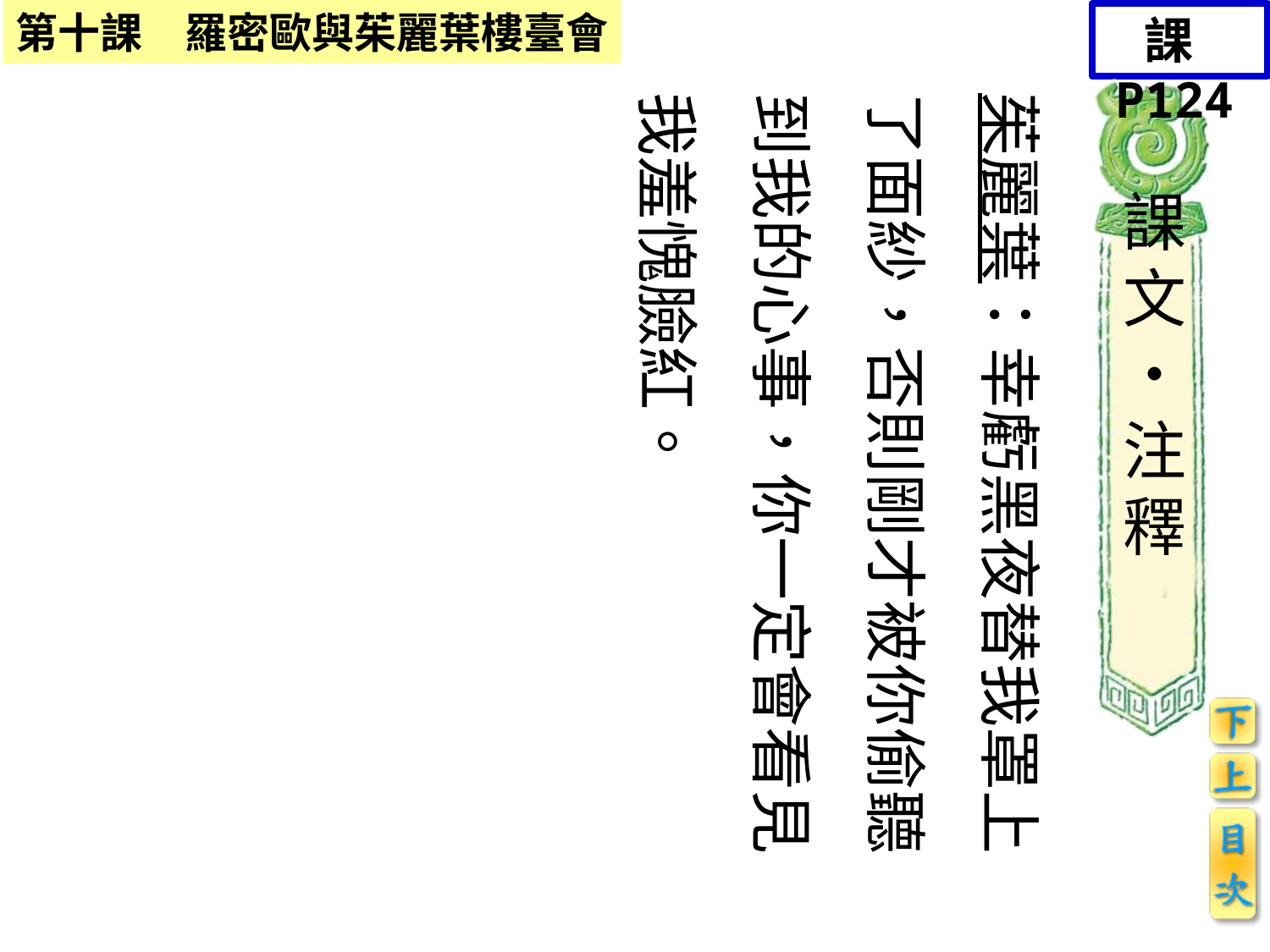

課P124
茱麗葉：幸虧黑夜替我罩上了面紗，否則剛才被你偷聽到我的心事，你一定會看見我羞愧臉紅。
課文‧注釋